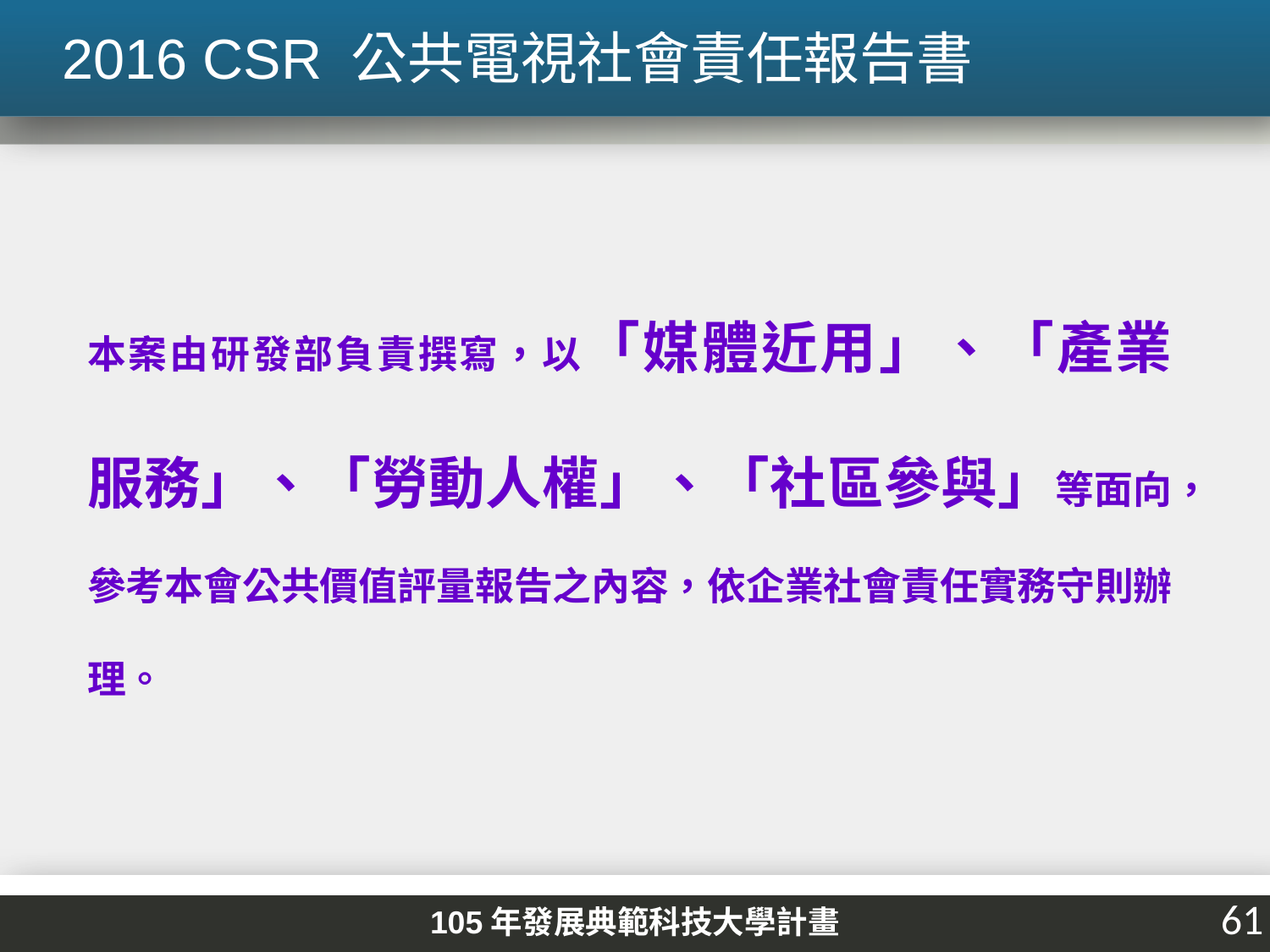

2016 CSR 公共電視社會責任報告書

本案由研發部負責撰寫，以「媒體近用」、「產業服務」、「勞動人權」、「社區參與」等面向，參考本會公共價值評量報告之內容，依企業社會責任實務守則辦理。